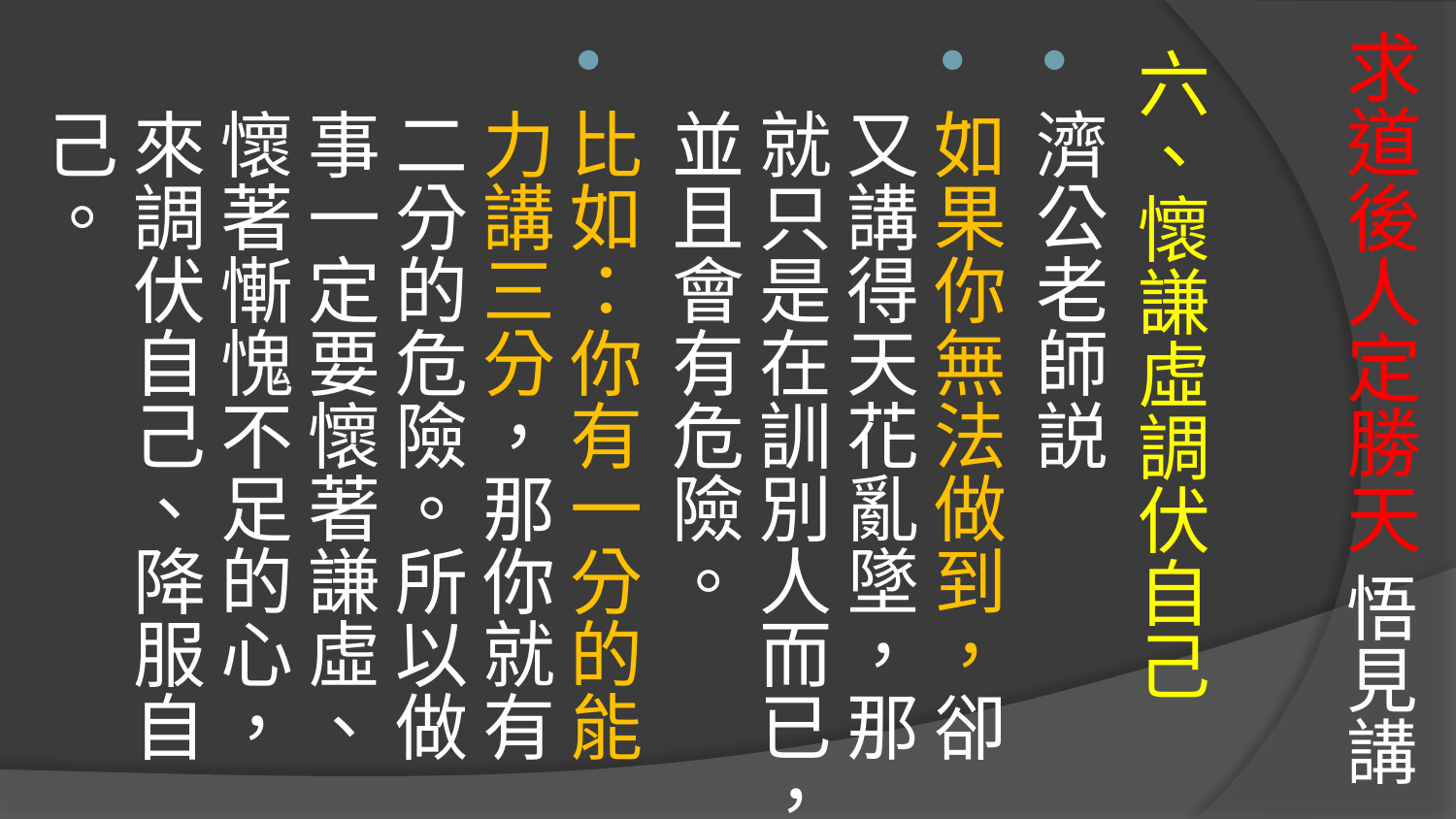

# 求道後人定勝天 悟見講
六、懷謙虛調伏自己
濟公老師説
如果你無法做到，卻又講得天花亂墜，那就只是在訓別人而已，並且會有危險。
比如：你有一分的能力講三分，那你就有二分的危險。所以做事一定要懷著謙虛、懷著慚愧不足的心，來調伏自己、降服自己。